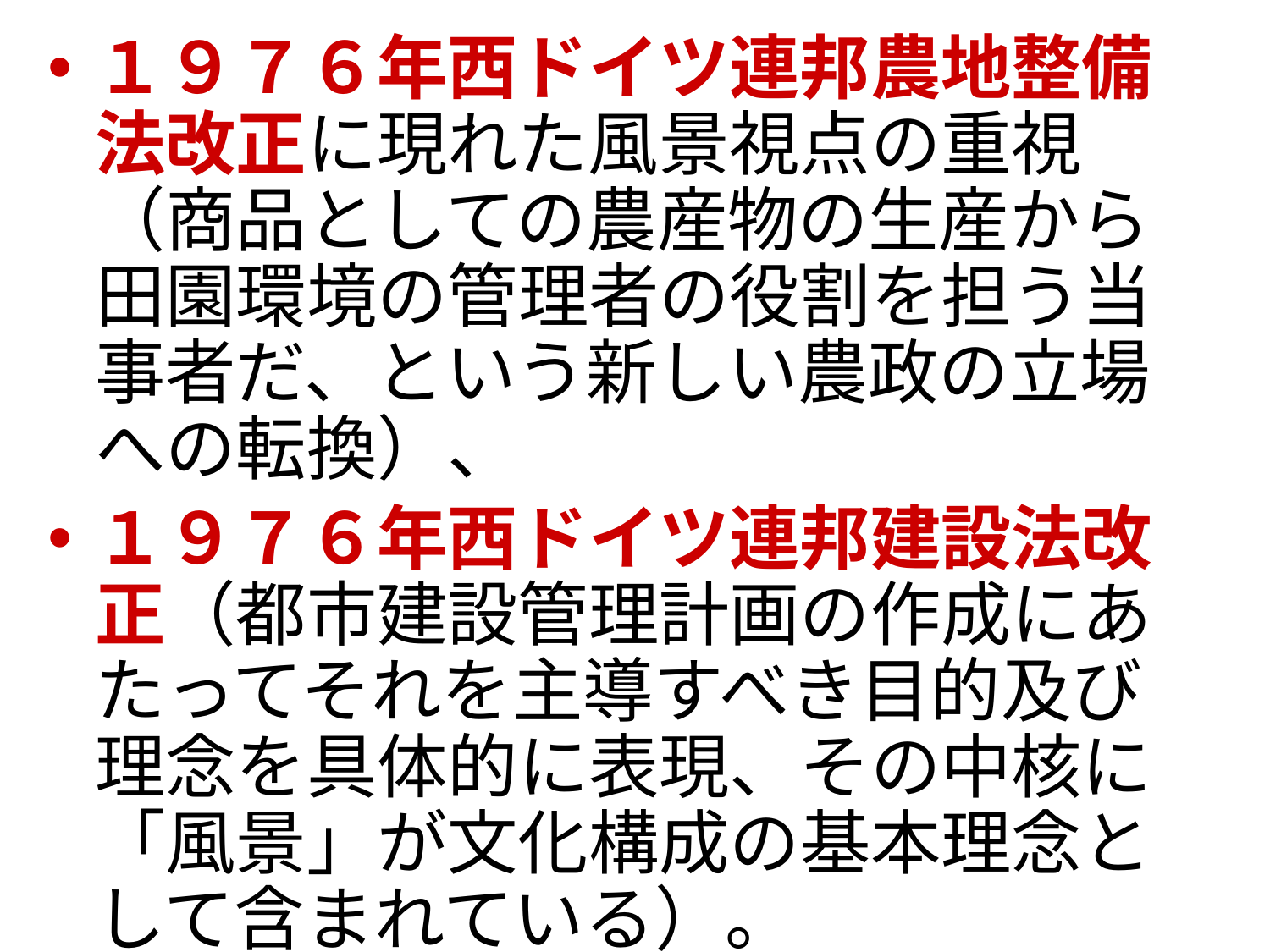

１９７６年西ドイツ連邦農地整備法改正に現れた風景視点の重視（商品としての農産物の生産から田園環境の管理者の役割を担う当事者だ、という新しい農政の立場への転換）、
１９７６年西ドイツ連邦建設法改正（都市建設管理計画の作成にあたってそれを主導すべき目的及び理念を具体的に表現、その中核に「風景」が文化構成の基本理念として含まれている）。